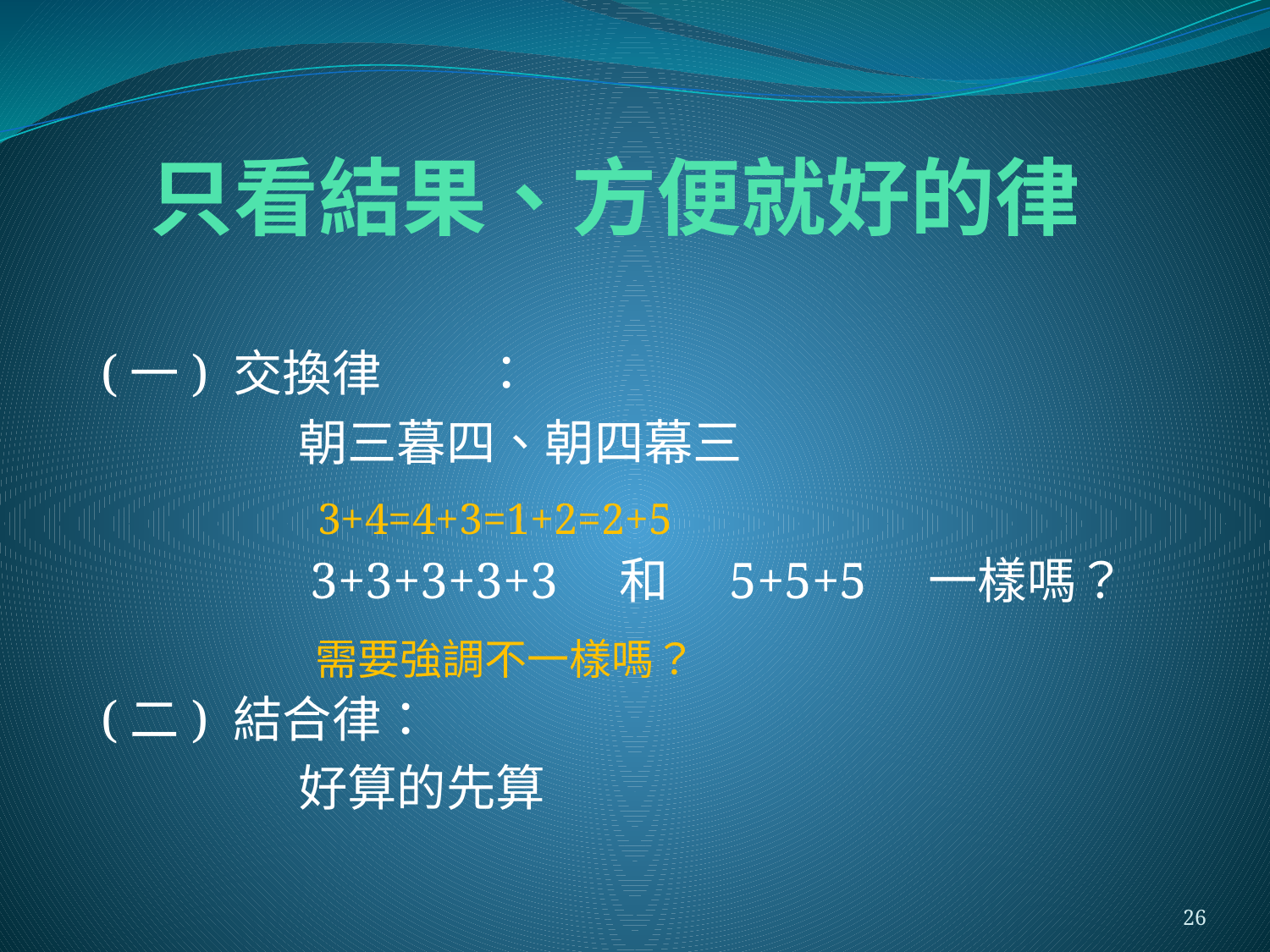

# 只看結果、方便就好的律
(一) 交換律	：
　　　　朝三暮四、朝四幕三

　　　　3+3+3+3+3　和　5+5+5　一樣嗎？

(二) 結合律：
　　　　好算的先算

3+4=4+3=1+2=2+5
需要強調不一樣嗎？
26